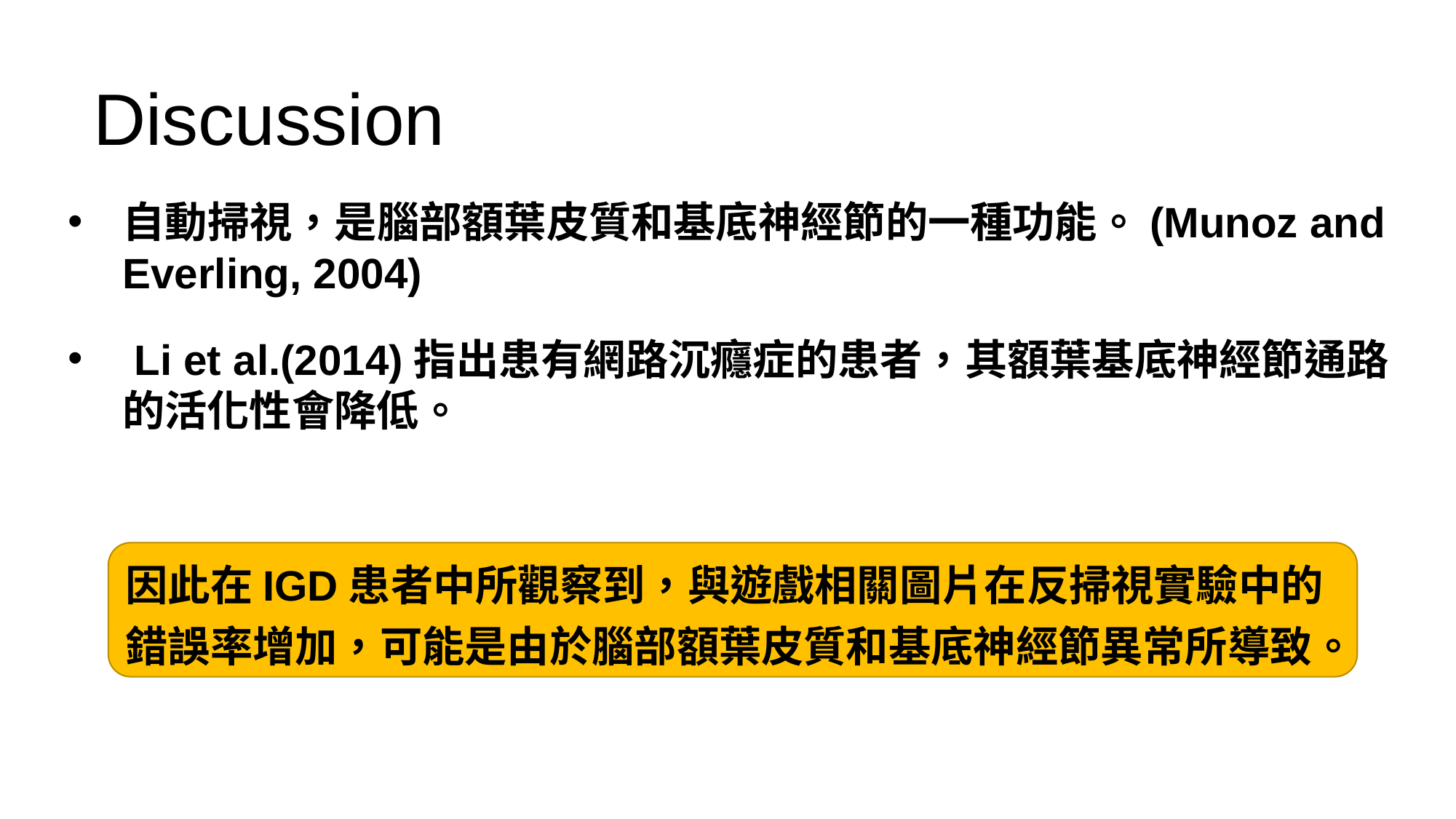

Discussion
自動掃視，是腦部額葉皮質和基底神經節的一種功能。(Munoz and Everling, 2004)
 Li et al.(2014)指出患有網路沉癮症的患者，其額葉基底神經節通路的活化性會降低。
因此在IGD患者中所觀察到，與遊戲相關圖片在反掃視實驗中的錯誤率增加，可能是由於腦部額葉皮質和基底神經節異常所導致。